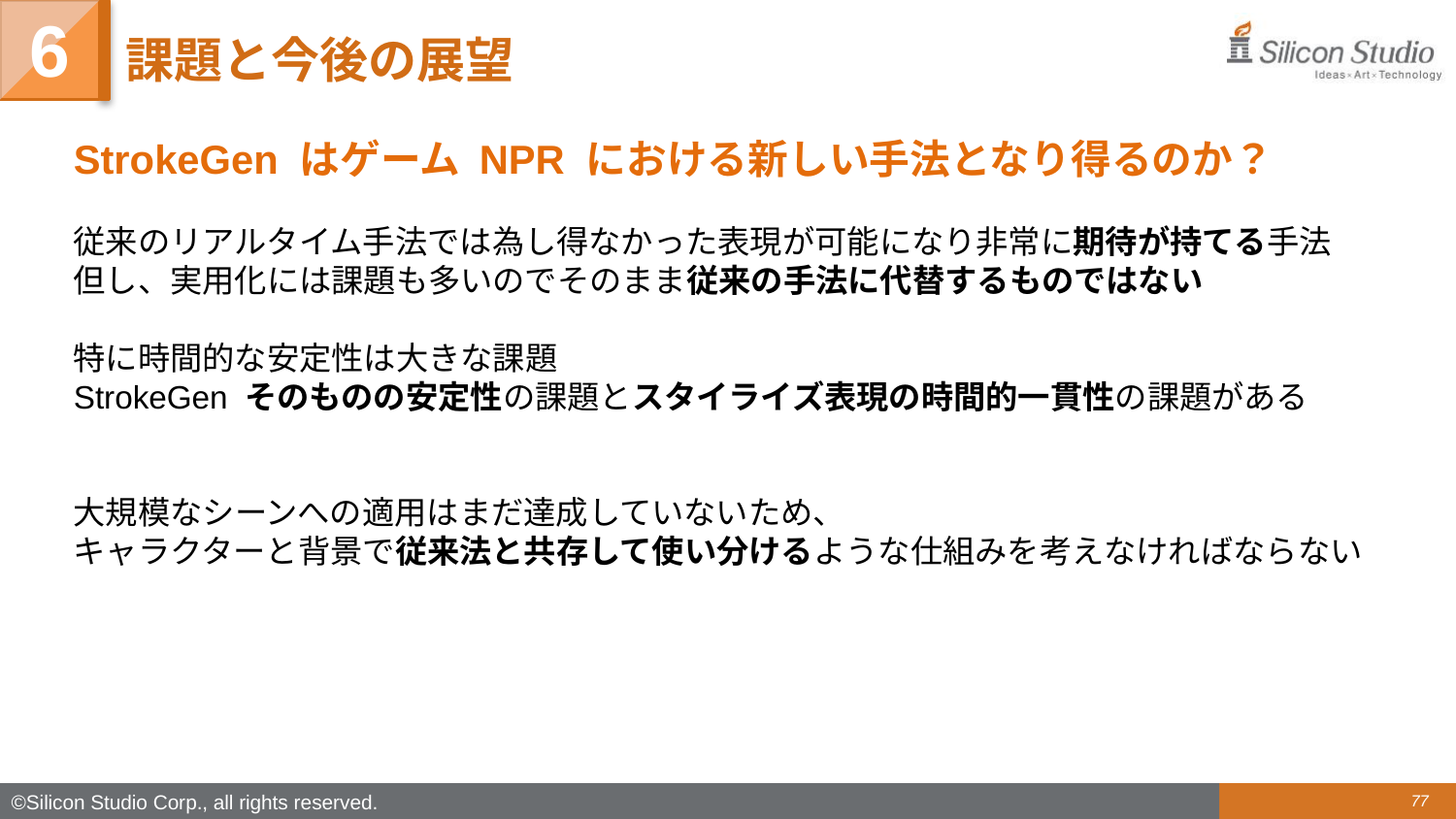

6
# 課題と今後の展望
StrokeGen はゲーム NPR における新しい手法となり得るのか？

従来のリアルタイム手法では為し得なかった表現が可能になり非常に期待が持てる手法
但し、実用化には課題も多いのでそのまま従来の手法に代替するものではない

特に時間的な安定性は大きな課題
StrokeGen そのものの安定性の課題とスタイライズ表現の時間的一貫性の課題がある

大規模なシーンへの適用はまだ達成していないため、
キャラクターと背景で従来法と共存して使い分けるような仕組みを考えなければならない